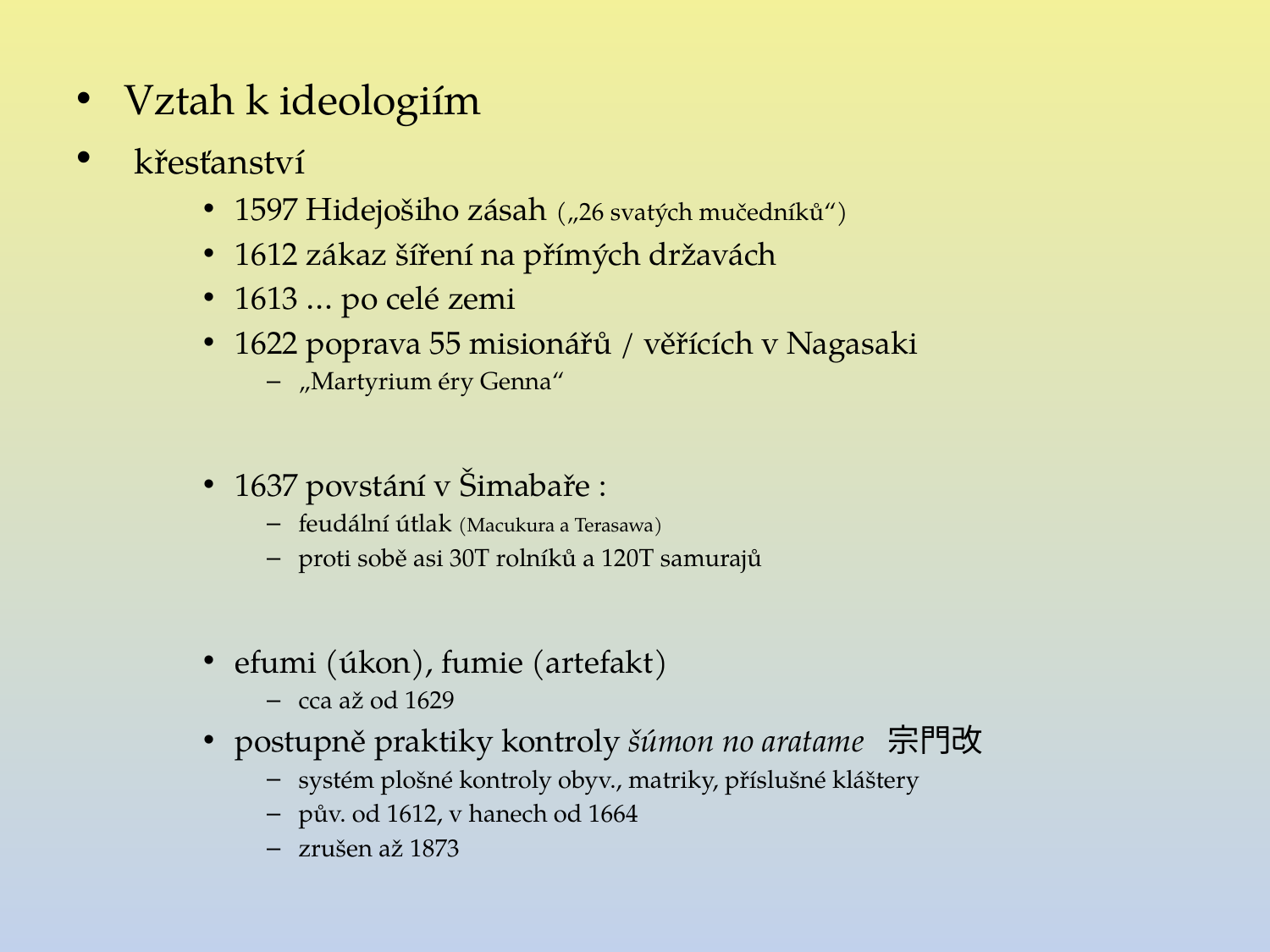

Vztah k ideologiím
 křesťanství
1597 Hidejošiho zásah („26 svatých mučedníků“)
1612 zákaz šíření na přímých državách
1613 … po celé zemi
1622 poprava 55 misionářů / věřících v Nagasaki
„Martyrium éry Genna“

1637 povstání v Šimabaře :
feudální útlak (Macukura a Terasawa)
proti sobě asi 30T rolníků a 120T samurajů

efumi (úkon), fumie (artefakt)
cca až od 1629
postupně praktiky kontroly šúmon no aratame  宗門改
systém plošné kontroly obyv., matriky, příslušné kláštery
pův. od 1612, v hanech od 1664
zrušen až 1873